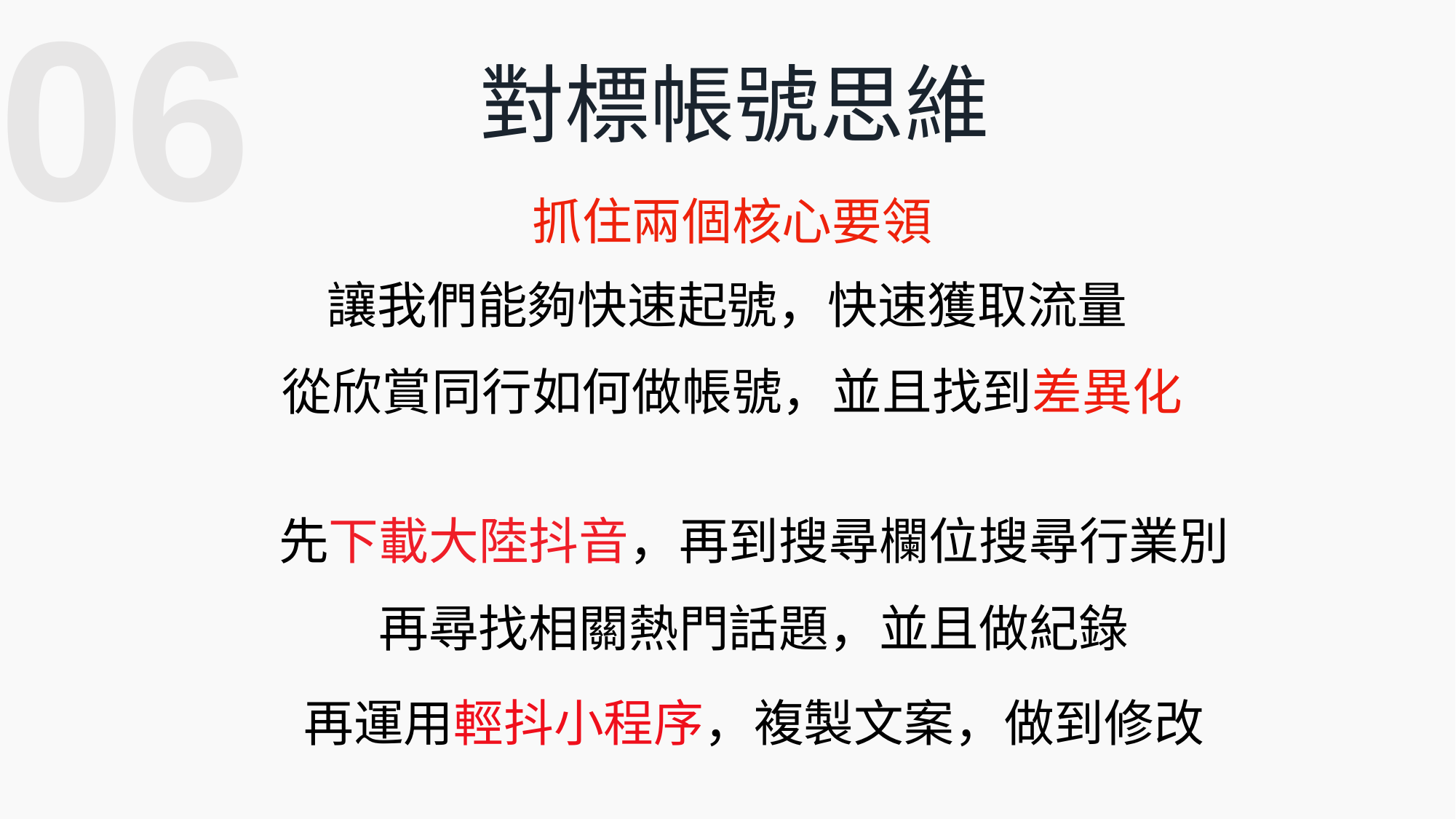

06
62
對標帳號思維
抓住兩個核心要領
讓我們能夠快速起號，快速獲取流量
從欣賞同行如何做帳號，並且找到差異化
先下載大陸抖音，再到搜尋欄位搜尋行業別
再尋找相關熱門話題，並且做紀錄
再運用輕抖小程序，複製文案，做到修改
、